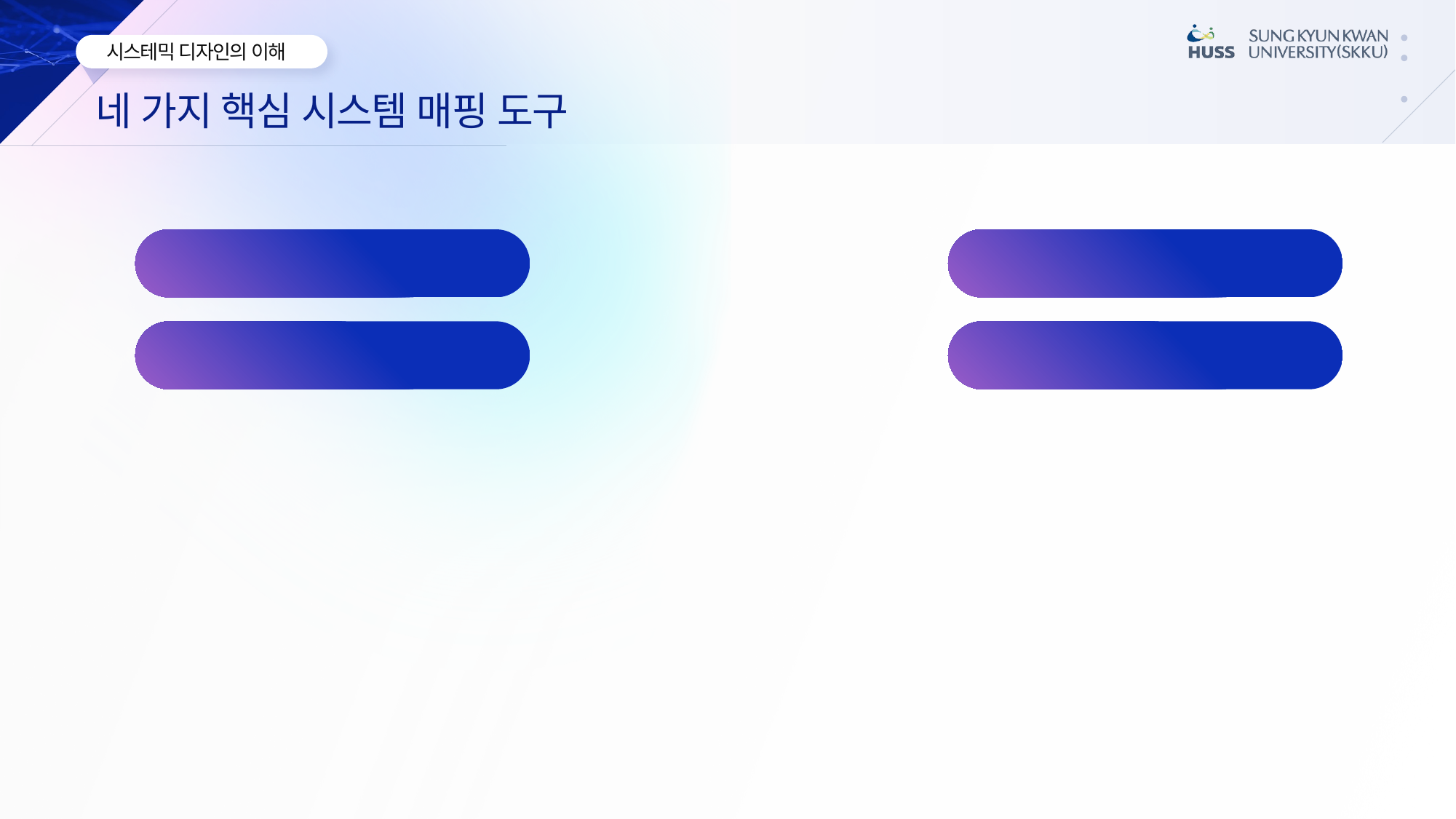

네 가지 핵심 시스템 매핑 도구
액턴트 지도
리치 콘텍스트
사회생태계 지도
스토리 순환 지도